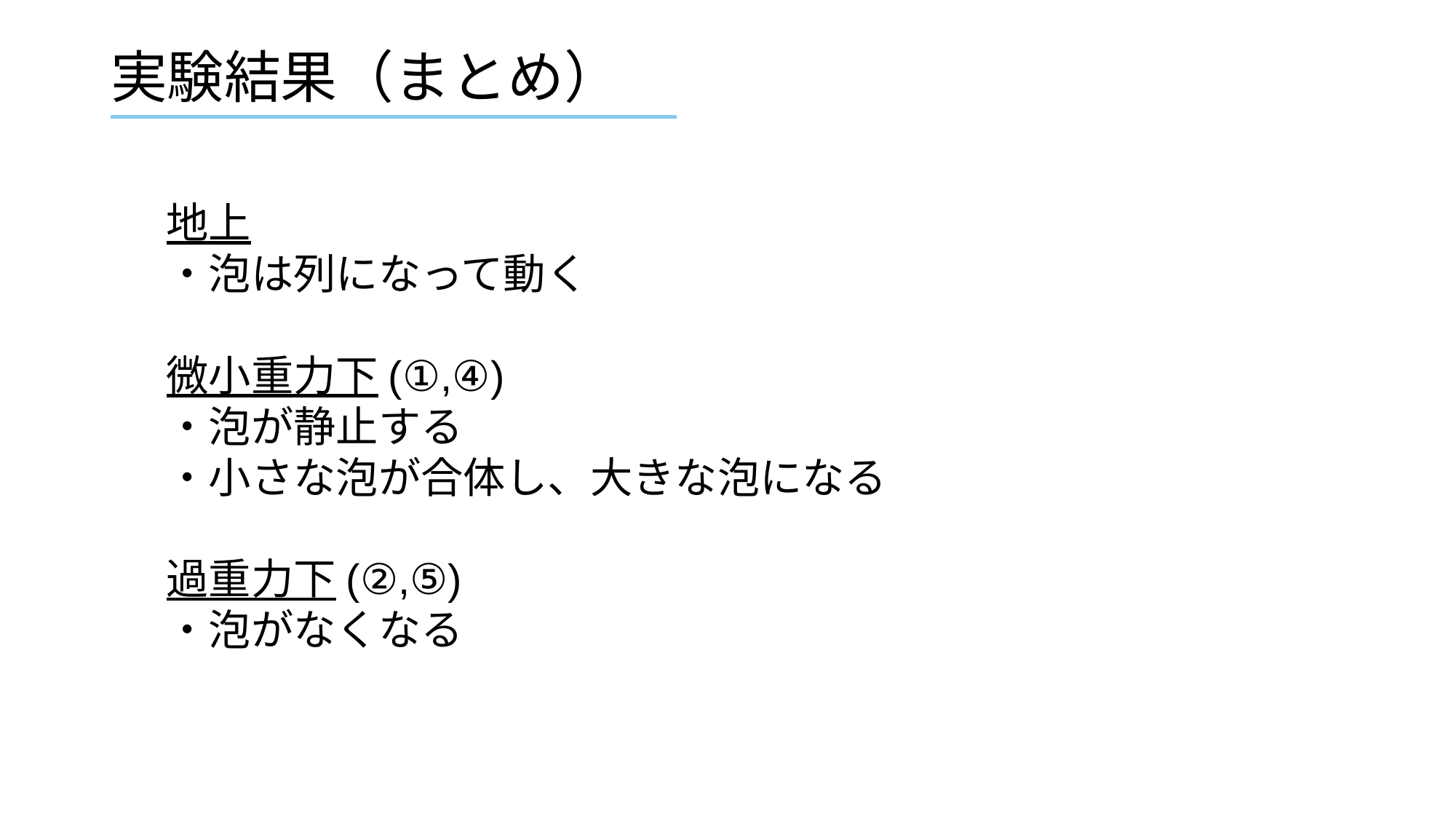

実験結果（まとめ）
地上
・泡は列になって動く

微小重力下(①,④)
・泡が静止する
・小さな泡が合体し、大きな泡になる

過重力下(②,⑤)
・泡がなくなる